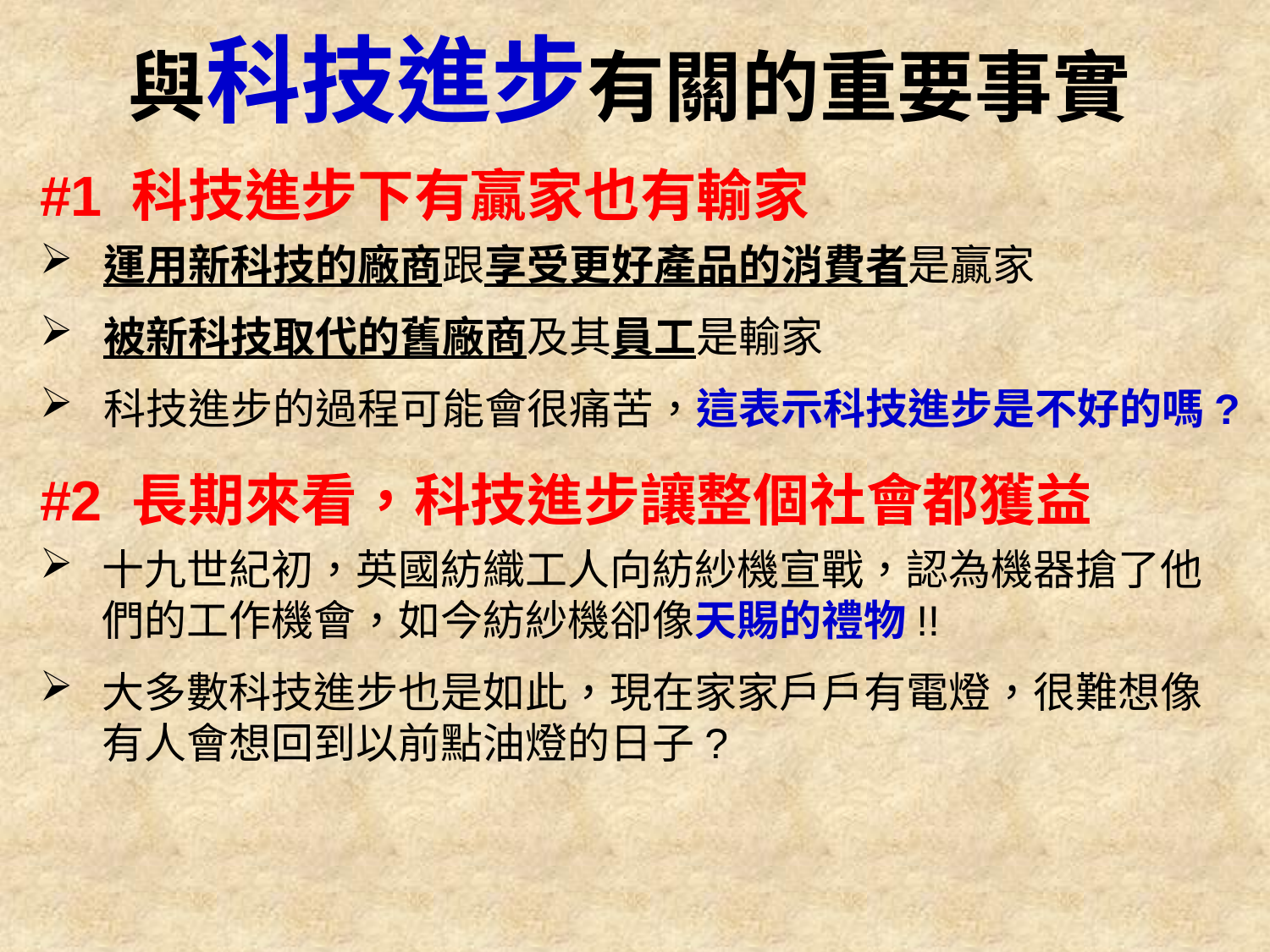

與科技進步有關的重要事實
#1 科技進步下有贏家也有輸家
運用新科技的廠商跟享受更好產品的消費者是贏家
被新科技取代的舊廠商及其員工是輸家
科技進步的過程可能會很痛苦，這表示科技進步是不好的嗎?
#2 長期來看，科技進步讓整個社會都獲益
十九世紀初，英國紡織工人向紡紗機宣戰，認為機器搶了他們的工作機會，如今紡紗機卻像天賜的禮物!!
大多數科技進步也是如此，現在家家戶戶有電燈，很難想像有人會想回到以前點油燈的日子?